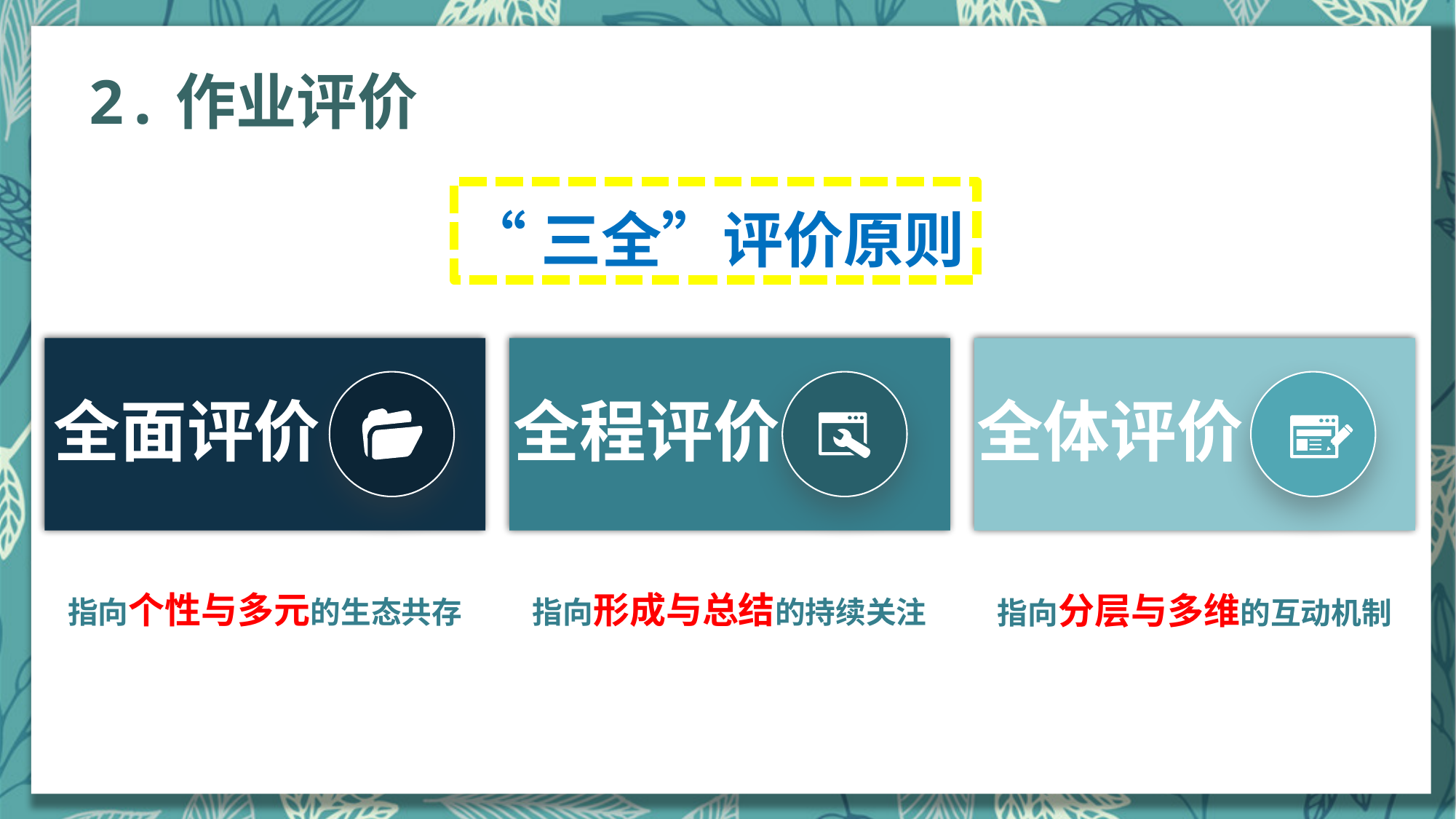

2.作业评价
“三全”评价原则

全体评价
全面评价
全程评价
指向个性与多元的生态共存
指向形成与总结的持续关注
指向分层与多维的互动机制